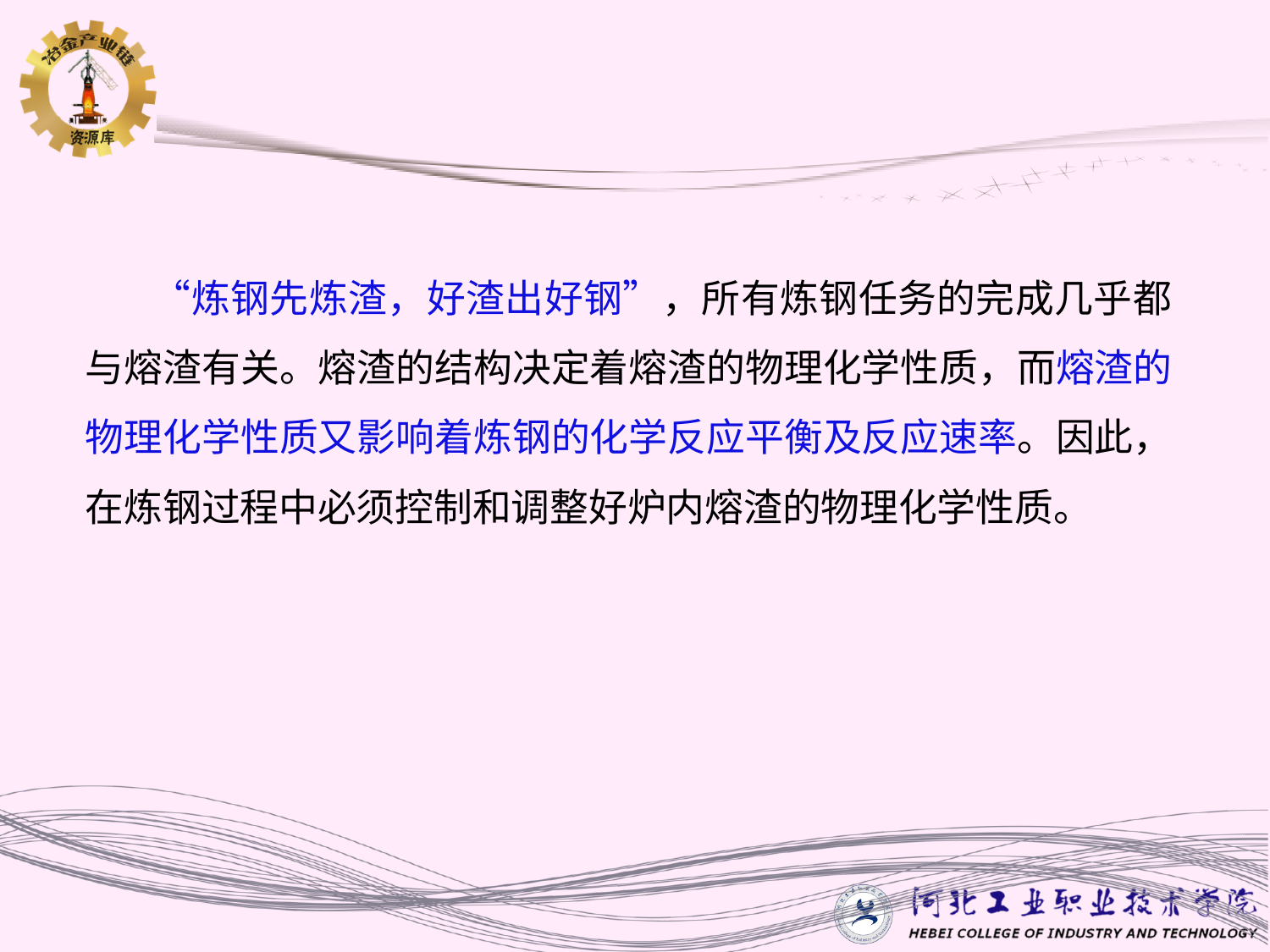

“炼钢先炼渣，好渣出好钢”，所有炼钢任务的完成几乎都与熔渣有关。熔渣的结构决定着熔渣的物理化学性质，而熔渣的物理化学性质又影响着炼钢的化学反应平衡及反应速率。因此，在炼钢过程中必须控制和调整好炉内熔渣的物理化学性质。